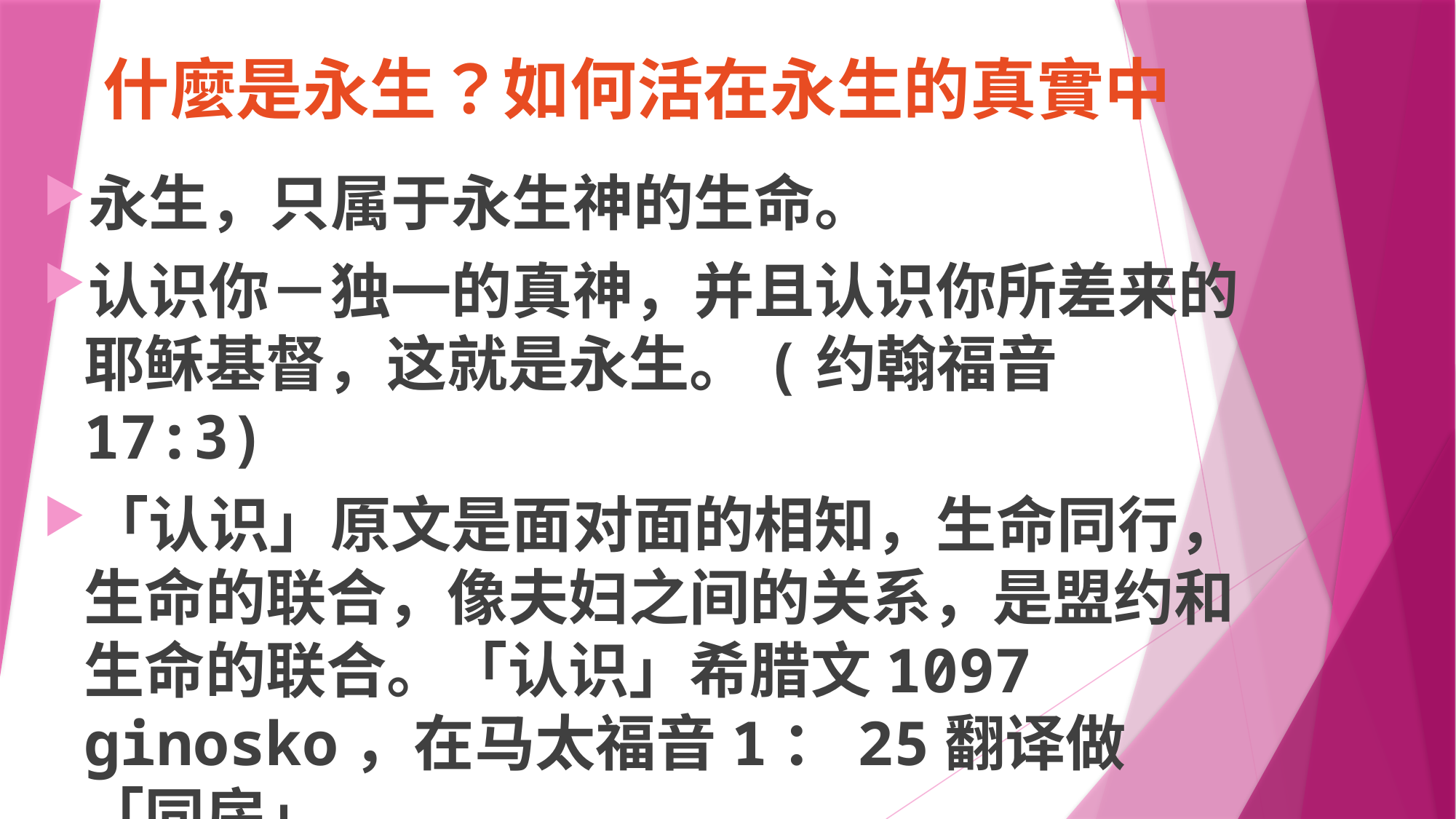

什麼是永生？如何活在永生的真實中
永生，只属于永生神的生命。
认识你－独一的真神，并且认识你所差来的耶稣基督，这就是永生。(约翰福音 17:3)
「认识」原文是面对面的相知，生命同行，生命的联合，像夫妇之间的关系，是盟约和生命的联合。「认识」希腊文1097 ginosko，在马太福音1：25翻译做「同房」。
是一种立约互相委身的关系。